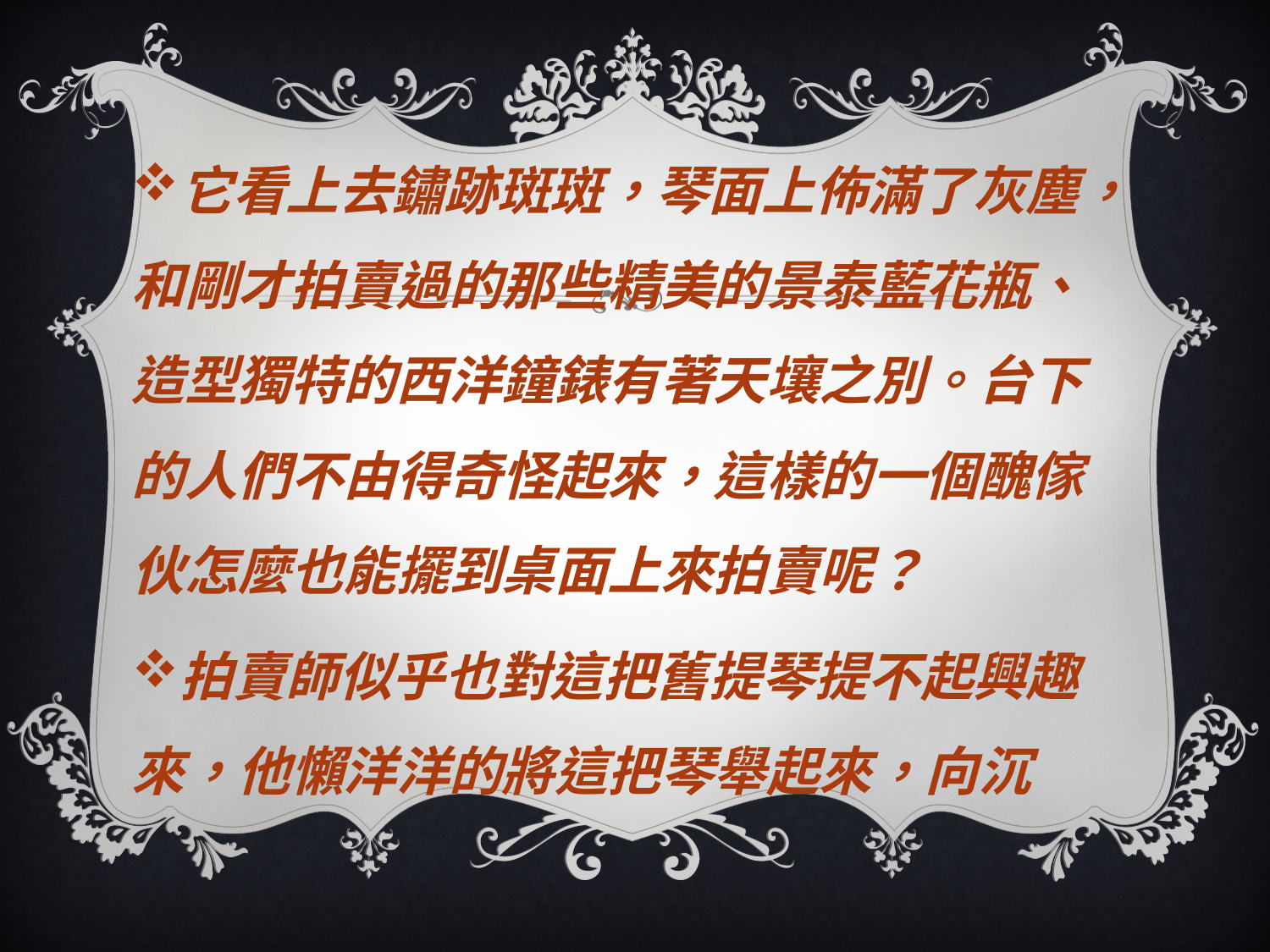

它看上去鏽跡斑斑，琴面上佈滿了灰塵，和剛才拍賣過的那些精美的景泰藍花瓶、造型獨特的西洋鐘錶有著天壤之別。台下的人們不由得奇怪起來，這樣的一個醜傢伙怎麼也能擺到桌面上來拍賣呢？
拍賣師似乎也對這把舊提琴提不起興趣來，他懶洋洋的將這把琴舉起來，向沉